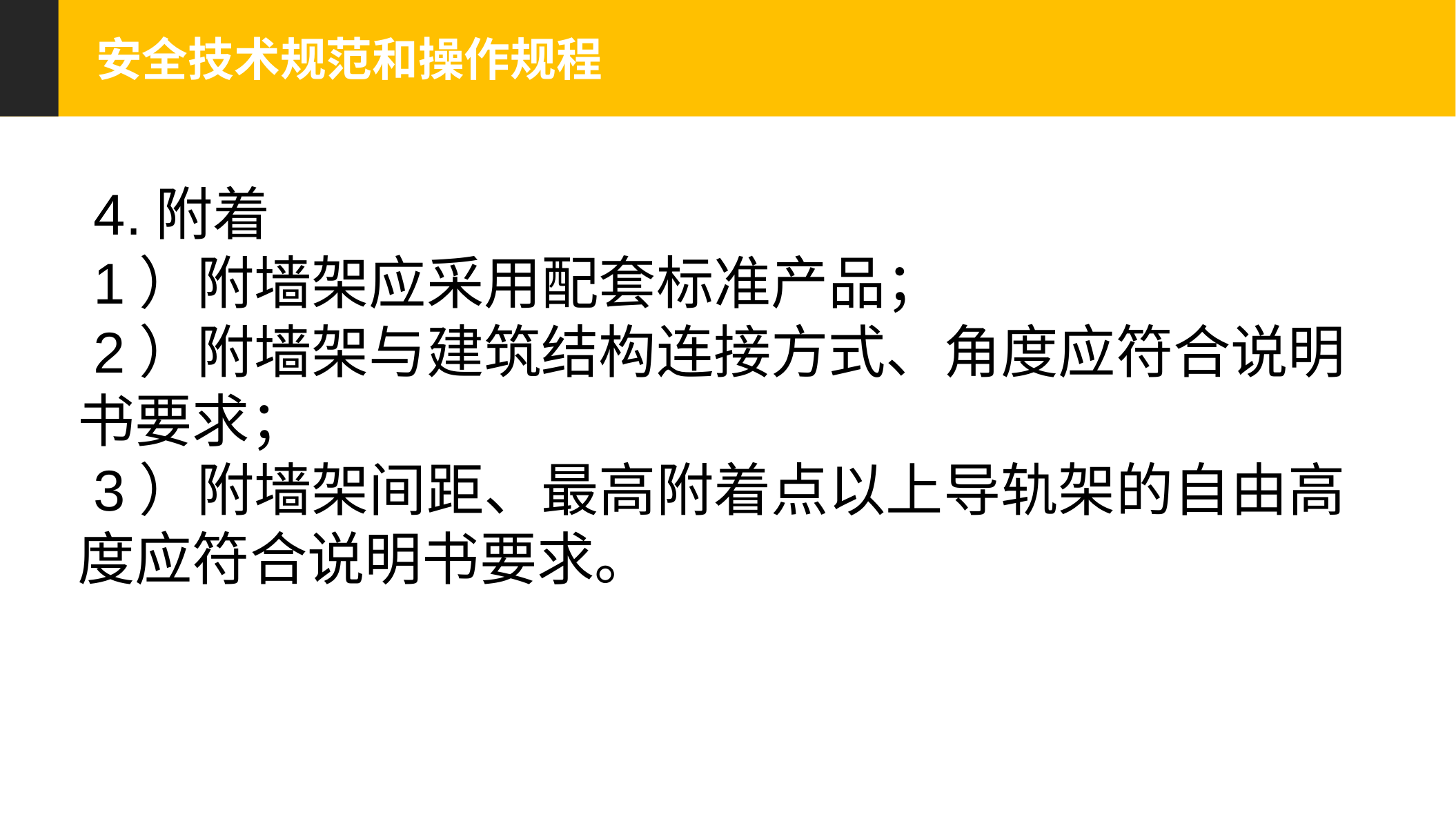

安全技术规范和操作规程
 4.附着
 1）附墙架应采用配套标准产品；
 2）附墙架与建筑结构连接方式、角度应符合说明书要求；
 3）附墙架间距、最高附着点以上导轨架的自由高度应符合说明书要求。